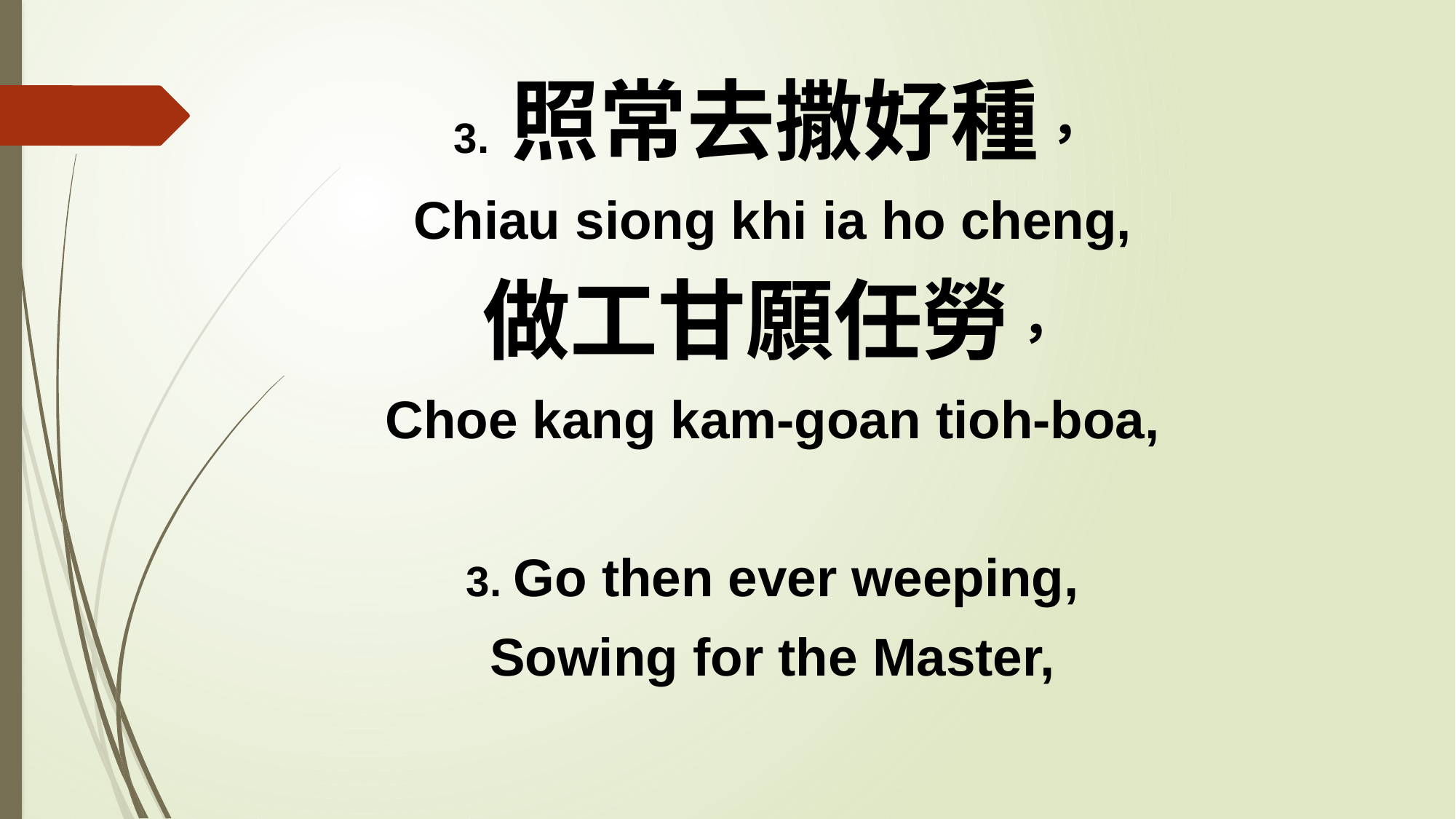

3. 照常去撒好種，
Chiau siong khi ia ho cheng,
做工甘願任勞，
Choe kang kam-goan tioh-boa,

3. Go then ever weeping,
Sowing for the Master,